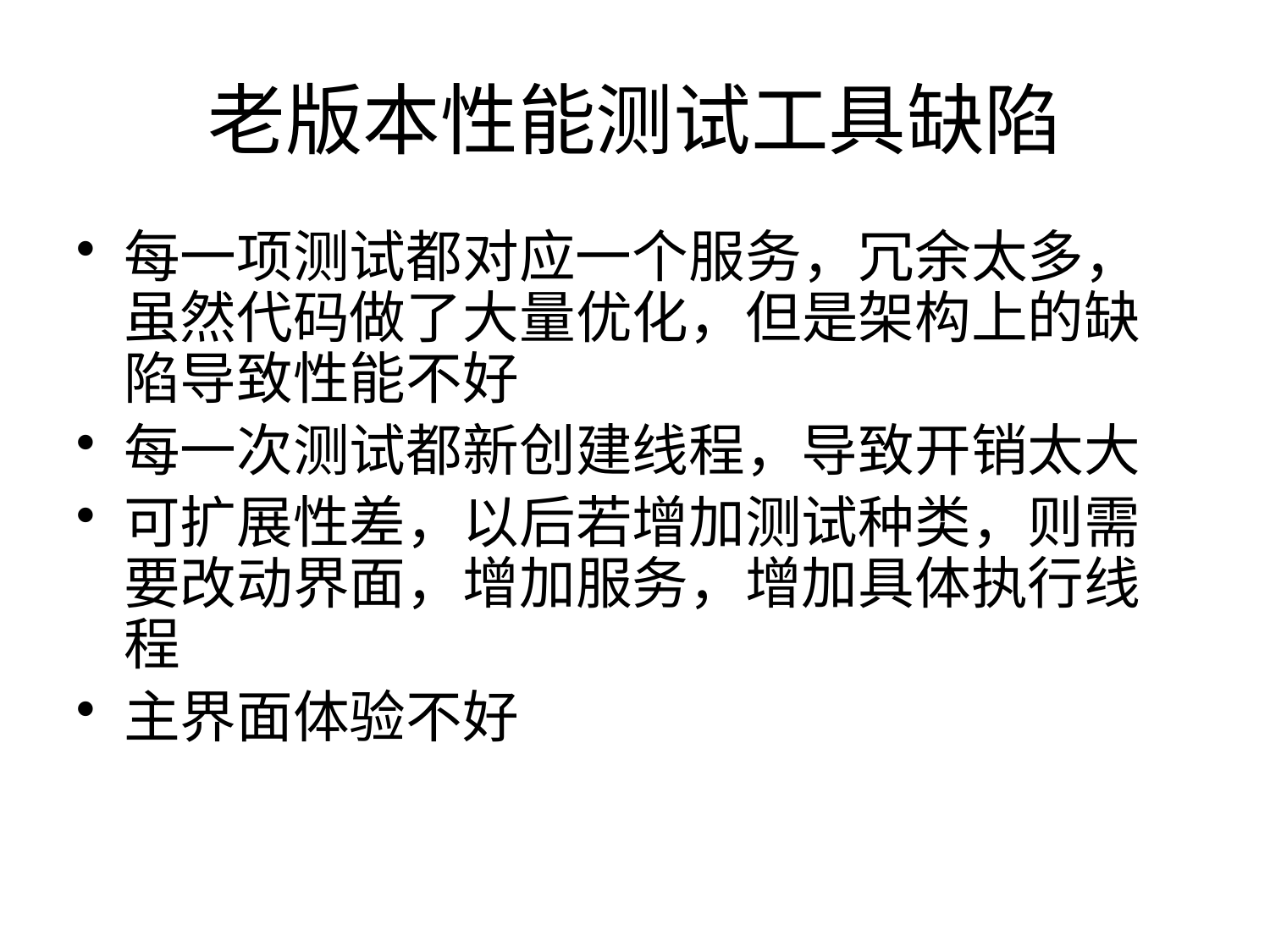

# 老版本性能测试工具缺陷
每一项测试都对应一个服务，冗余太多，虽然代码做了大量优化，但是架构上的缺陷导致性能不好
每一次测试都新创建线程，导致开销太大
可扩展性差，以后若增加测试种类，则需要改动界面，增加服务，增加具体执行线程
主界面体验不好